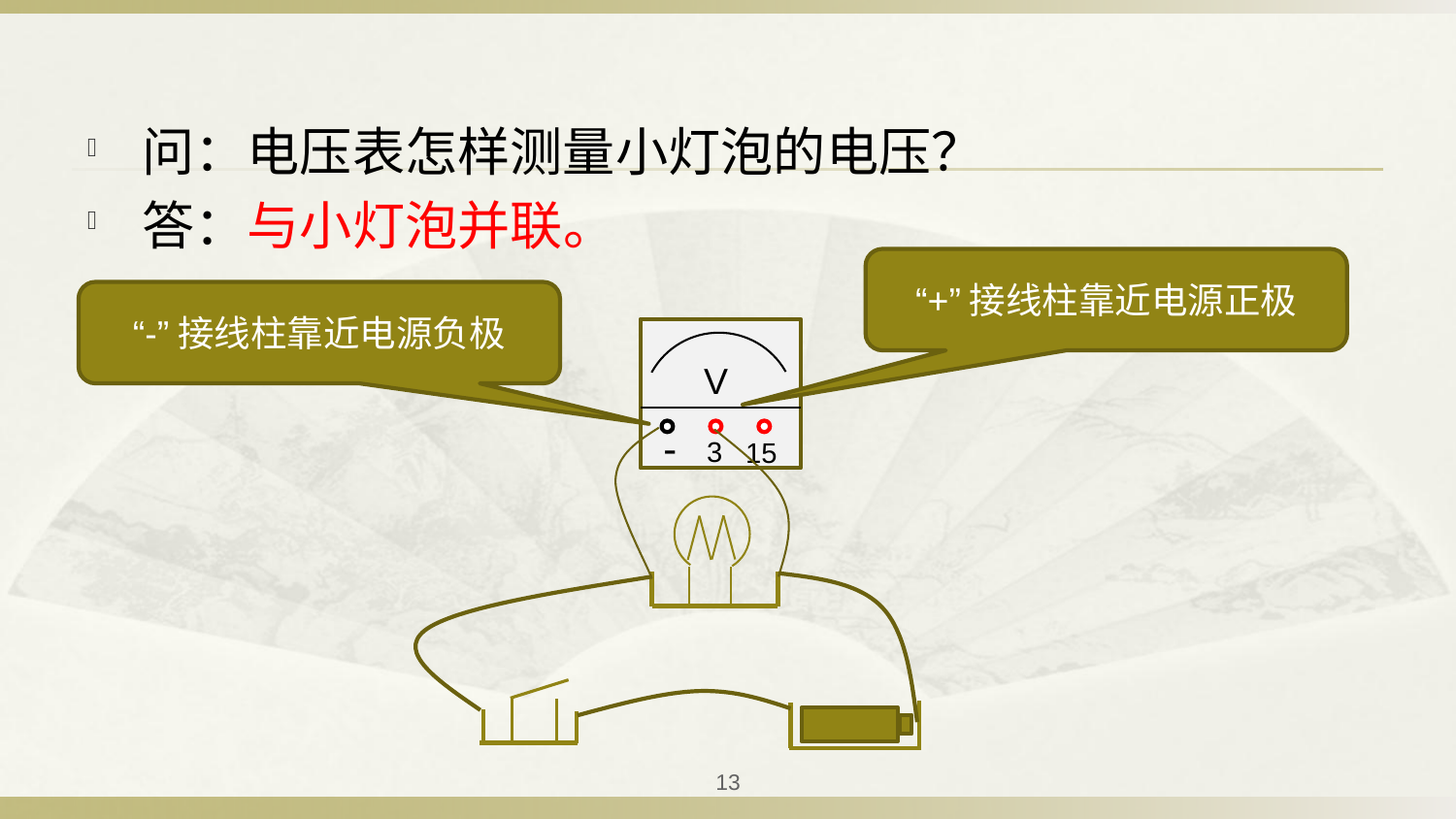

问：电压表怎样测量小灯泡的电压？
答：与小灯泡并联。
“+”接线柱靠近电源正极
“-”接线柱靠近电源负极

V

3
-
15

13